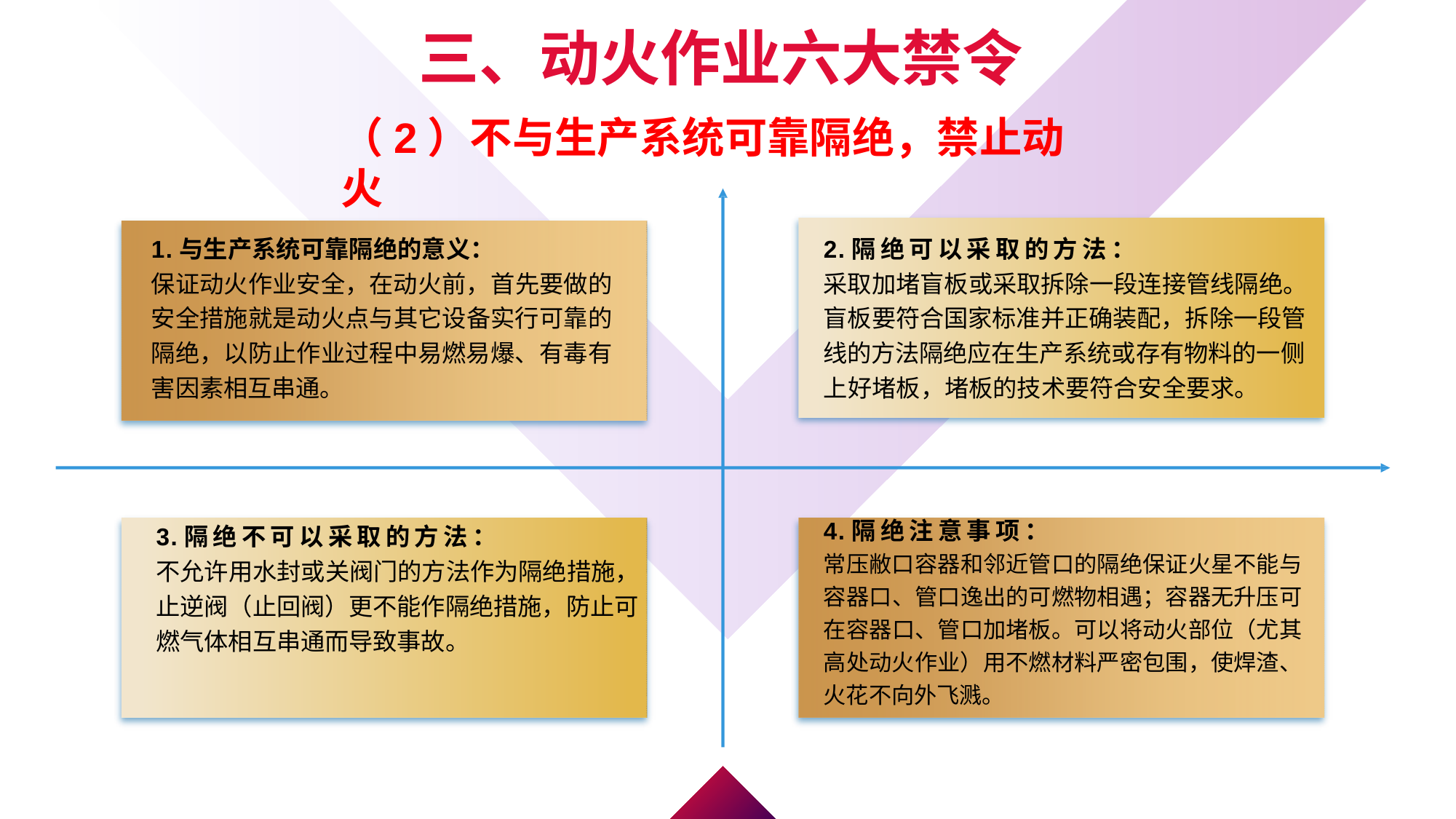

三、动火作业六大禁令
（2）不与生产系统可靠隔绝，禁止动火

1.与生产系统可靠隔绝的意义：
保证动火作业安全，在动火前，首先要做的安全措施就是动火点与其它设备实行可靠的隔绝，以防止作业过程中易燃易爆、有毒有害因素相互串通。
2.隔绝可以采取的方法：
采取加堵盲板或采取拆除一段连接管线隔绝。盲板要符合国家标准并正确装配，拆除一段管线的方法隔绝应在生产系统或存有物料的一侧上好堵板，堵板的技术要符合安全要求。

4.隔绝注意事项：
常压敝口容器和邻近管口的隔绝保证火星不能与容器口、管口逸出的可燃物相遇；容器无升压可在容器口、管口加堵板。可以将动火部位（尤其高处动火作业）用不燃材料严密包围，使焊渣、火花不向外飞溅。
3.隔绝不可以采取的方法：
不允许用水封或关阀门的方法作为隔绝措施，止逆阀（止回阀）更不能作隔绝措施，防止可燃气体相互串通而导致事故。